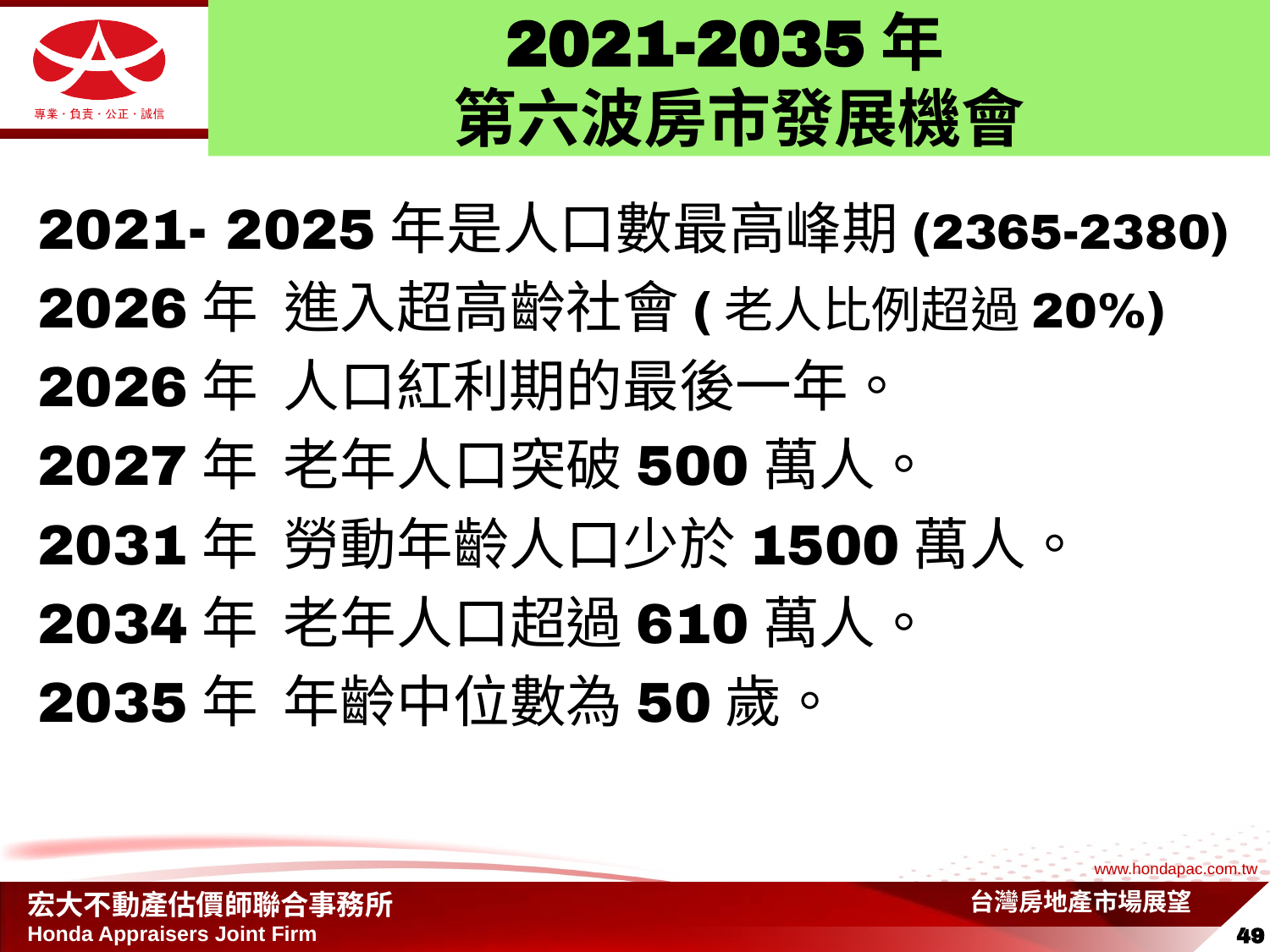

# 2021-2035年 第六波房市發展機會
2021- 2025年是人口數最高峰期(2365-2380)
2026年  進入超高齡社會(老人比例超過20%)
2026年  人口紅利期的最後一年。
2027年  老年人口突破500萬人。
2031年  勞動年齡人口少於1500萬人。
2034年  老年人口超過610萬人。
2035年  年齡中位數為50歲。
台灣房地產市場展望
49